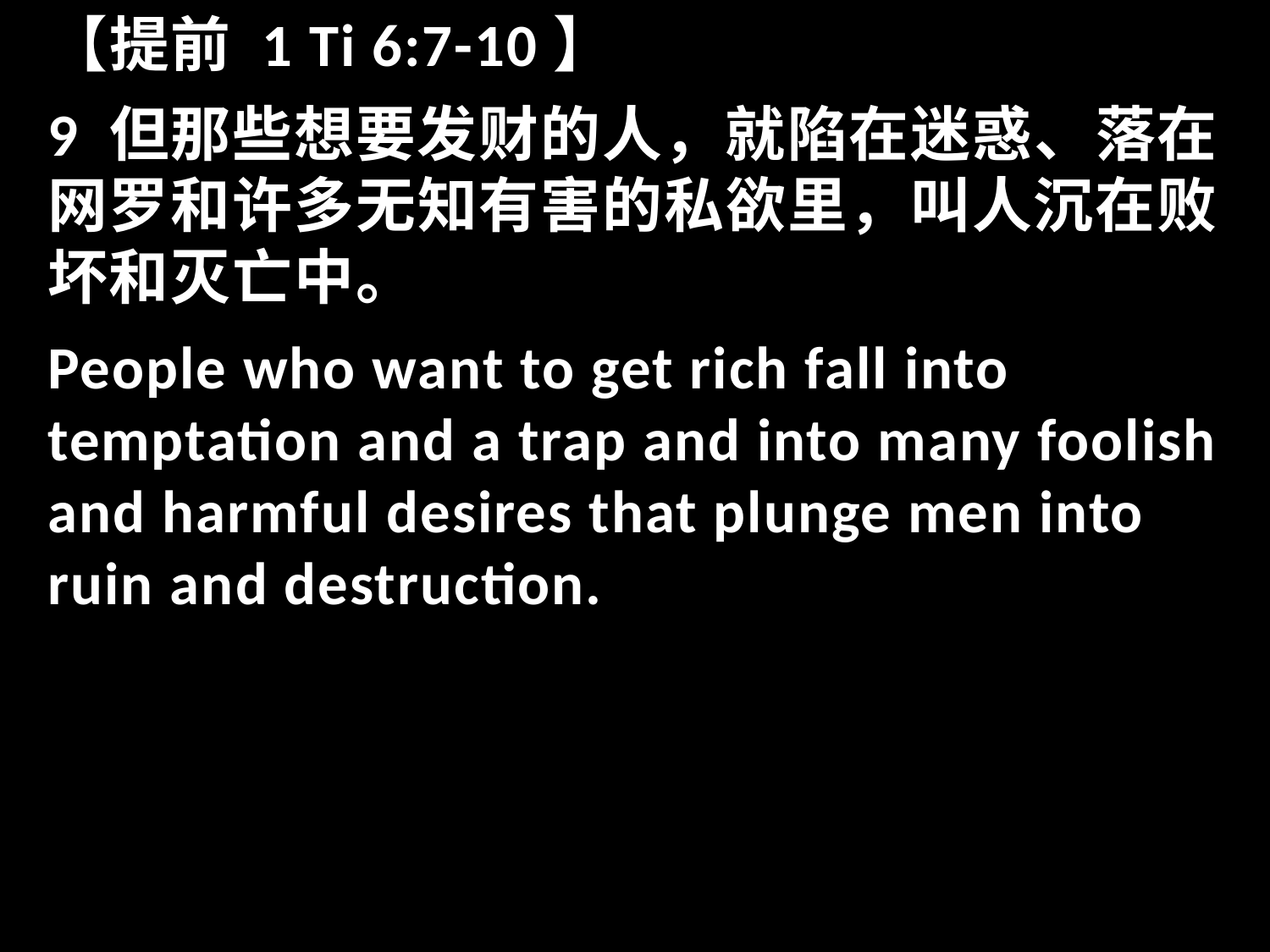

【提前 1 Ti 6:7-10】
9 但那些想要发财的人，就陷在迷惑、落在网罗和许多无知有害的私欲里，叫人沉在败坏和灭亡中。
People who want to get rich fall into temptation and a trap and into many foolish and harmful desires that plunge men into ruin and destruction.